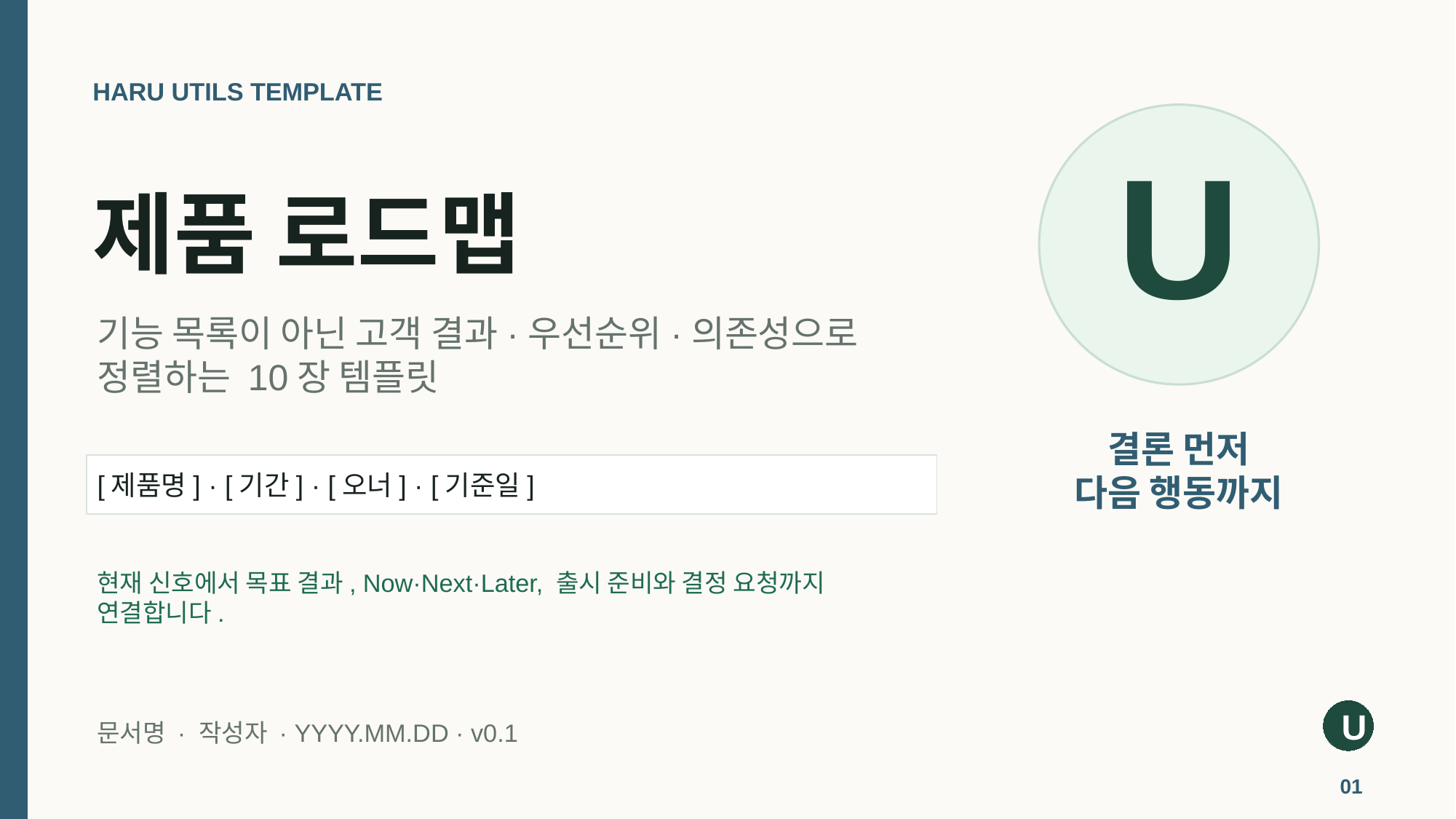

HARU UTILS TEMPLATE

U
제품 로드맵
기능 목록이 아닌 고객 결과·우선순위·의존성으로 정렬하는 10장 템플릿
결론 먼저
다음 행동까지
[제품명] · [기간] · [오너] · [기준일]
현재 신호에서 목표 결과, Now·Next·Later, 출시 준비와 결정 요청까지 연결합니다.
U
문서명 · 작성자 · YYYY.MM.DD · v0.1
01